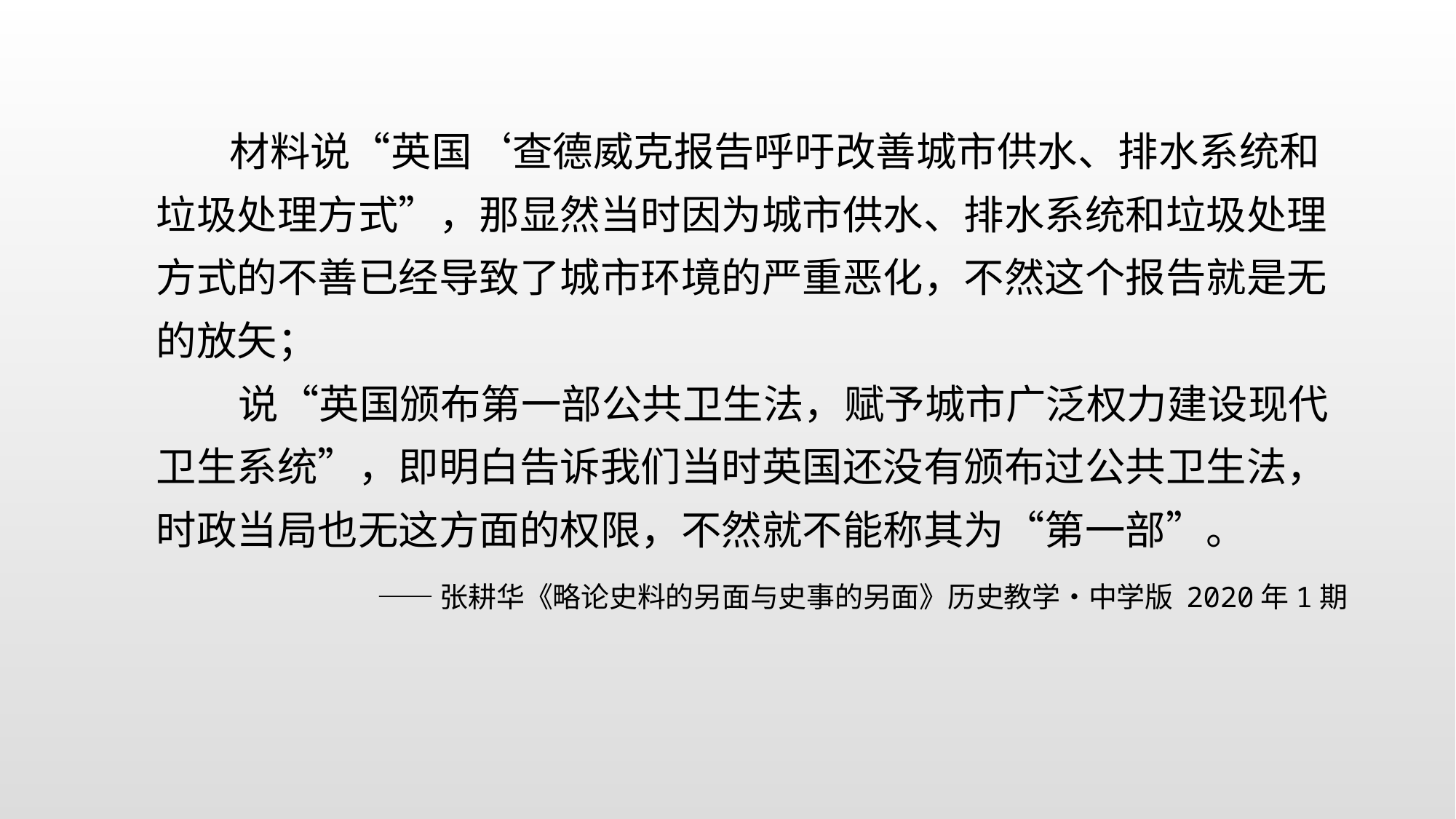

材料说“英国‘查德威克报告呼吁改善城市供水、排水系统和垃圾处理方式”，那显然当时因为城市供水、排水系统和垃圾处理方式的不善已经导致了城市环境的严重恶化，不然这个报告就是无的放矢；
        说“英国颁布第一部公共卫生法，赋予城市广泛权力建设现代卫生系统”，即明白告诉我们当时英国还没有颁布过公共卫生法，时政当局也无这方面的权限，不然就不能称其为“第一部”。
 ——张耕华《略论史料的另面与史事的另面》历史教学•中学版 2020年1期